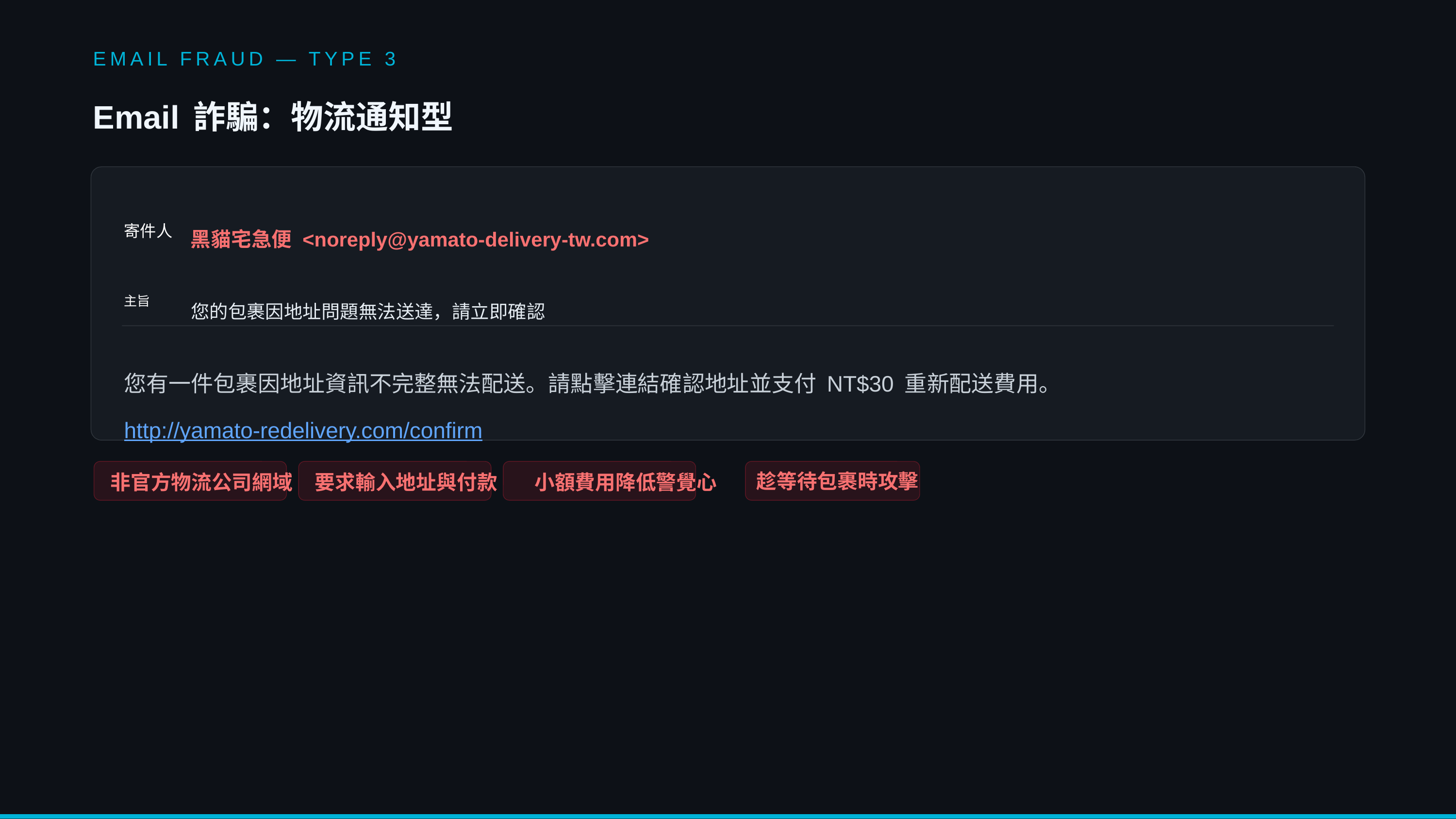

EMAIL FRAUD — TYPE 3
Email 詐騙：物流通知型

寄件人
黑貓宅急便 <noreply@yamato-delivery-tw.com>
主旨
您的包裹因地址問題無法送達，請立即確認

您有一件包裹因地址資訊不完整無法配送。請點擊連結確認地址並支付 NT$30 重新配送費用。 http://yamato-redelivery.com/confirm

趁等待包裹時攻擊
非官方物流公司網域
要求輸入地址與付款
小額費用降低警覺心